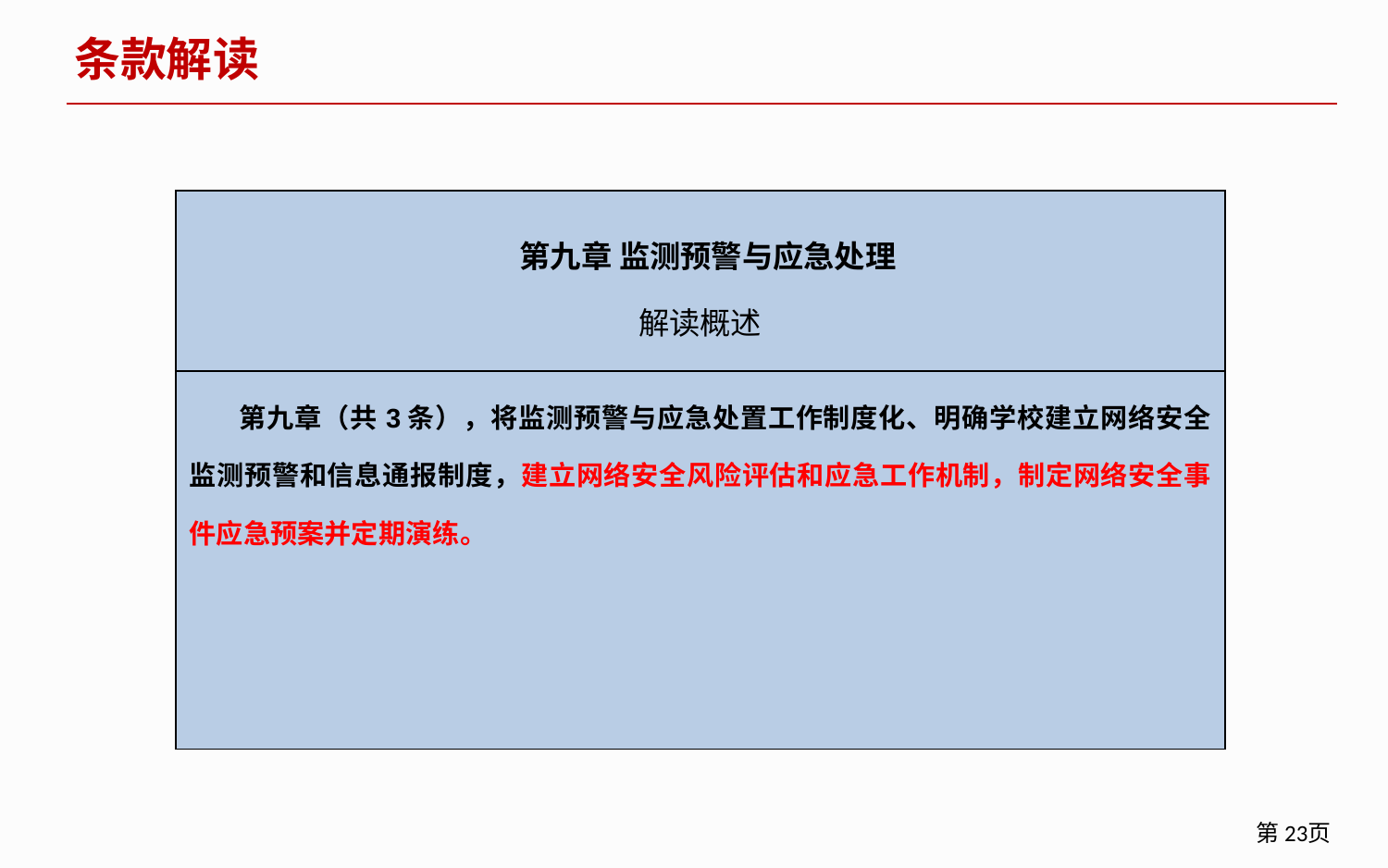

条款解读
| 第九章 监测预警与应急处理 解读概述 |
| --- |
| 第九章（共3条），将监测预警与应急处置工作制度化、明确学校建立网络安全监测预警和信息通报制度，建立网络安全风险评估和应急工作机制，制定网络安全事件应急预案并定期演练。 |